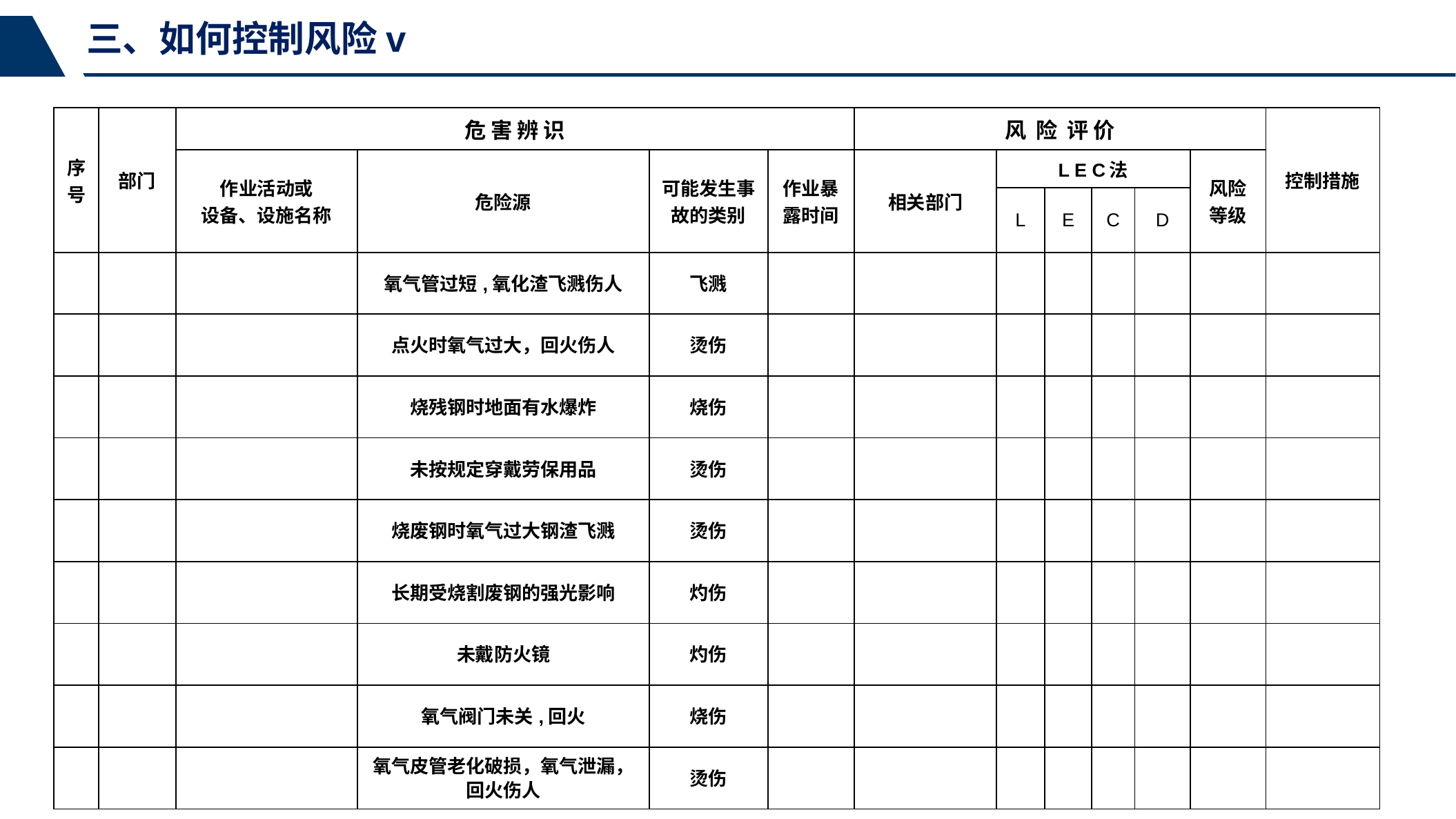

三、如何控制风险v

| 序号 | 部门 | 危 害 辨 识 |  |  |  | 风 险 评 价 |  |  |  |  |  | 控制措施 |
| --- | --- | --- | --- | --- | --- | --- | --- | --- | --- | --- | --- | --- |
|  |  | 作业活动或 设备、设施名称 | 危险源 | 可能发生事故的类别 | 作业暴露时间 | 相关部门 | L E C法 |  |  |  | 风险等级 |  |
|  |  |  |  |  |  |  | L | E | C | D |  |  |
|  |  |  | 氧气管过短,氧化渣飞溅伤人 | 飞溅 |  |  |  |  |  |  |  |  |
|  |  |  | 点火时氧气过大，回火伤人 | 烫伤 |  |  |  |  |  |  |  |  |
|  |  |  | 烧残钢时地面有水爆炸 | 烧伤 |  |  |  |  |  |  |  |  |
|  |  |  | 未按规定穿戴劳保用品 | 烫伤 |  |  |  |  |  |  |  |  |
|  |  |  | 烧废钢时氧气过大钢渣飞溅 | 烫伤 |  |  |  |  |  |  |  |  |
|  |  |  | 长期受烧割废钢的强光影响 | 灼伤 |  |  |  |  |  |  |  |  |
|  |  |  | 未戴防火镜 | 灼伤 |  |  |  |  |  |  |  |  |
|  |  |  | 氧气阀门未关,回火 | 烧伤 |  |  |  |  |  |  |  |  |
|  |  |  | 氧气皮管老化破损，氧气泄漏，回火伤人 | 烫伤 |  |  |  |  |  |  |  |  |